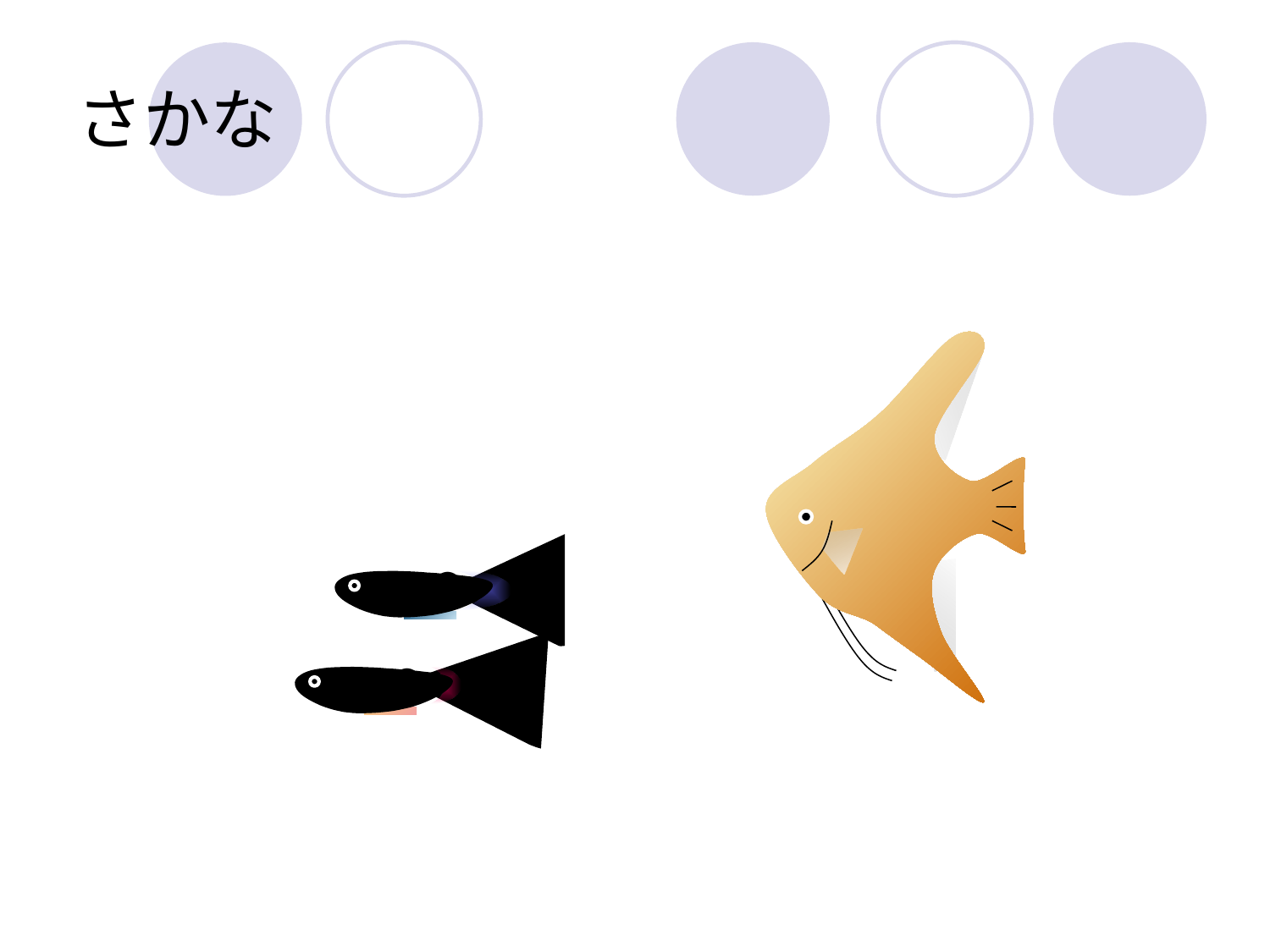

# さかな

◀

●
●

◀
●
●